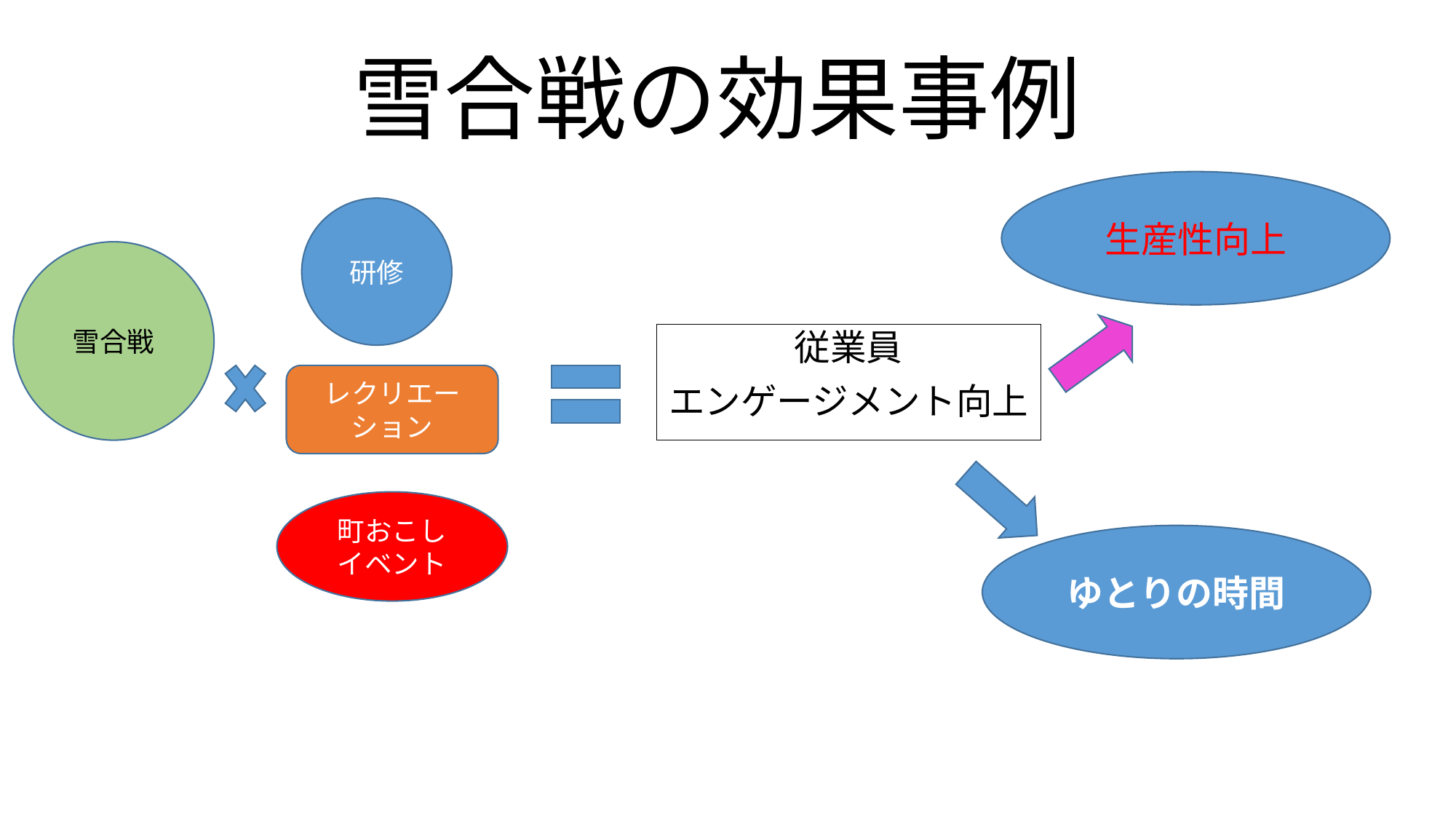

# 雪合戦の効果事例
生産性向上
研修
雪合戦
従業員
エンゲージメント向上

レクリエーション

町おこし
イベント
ゆとりの時間